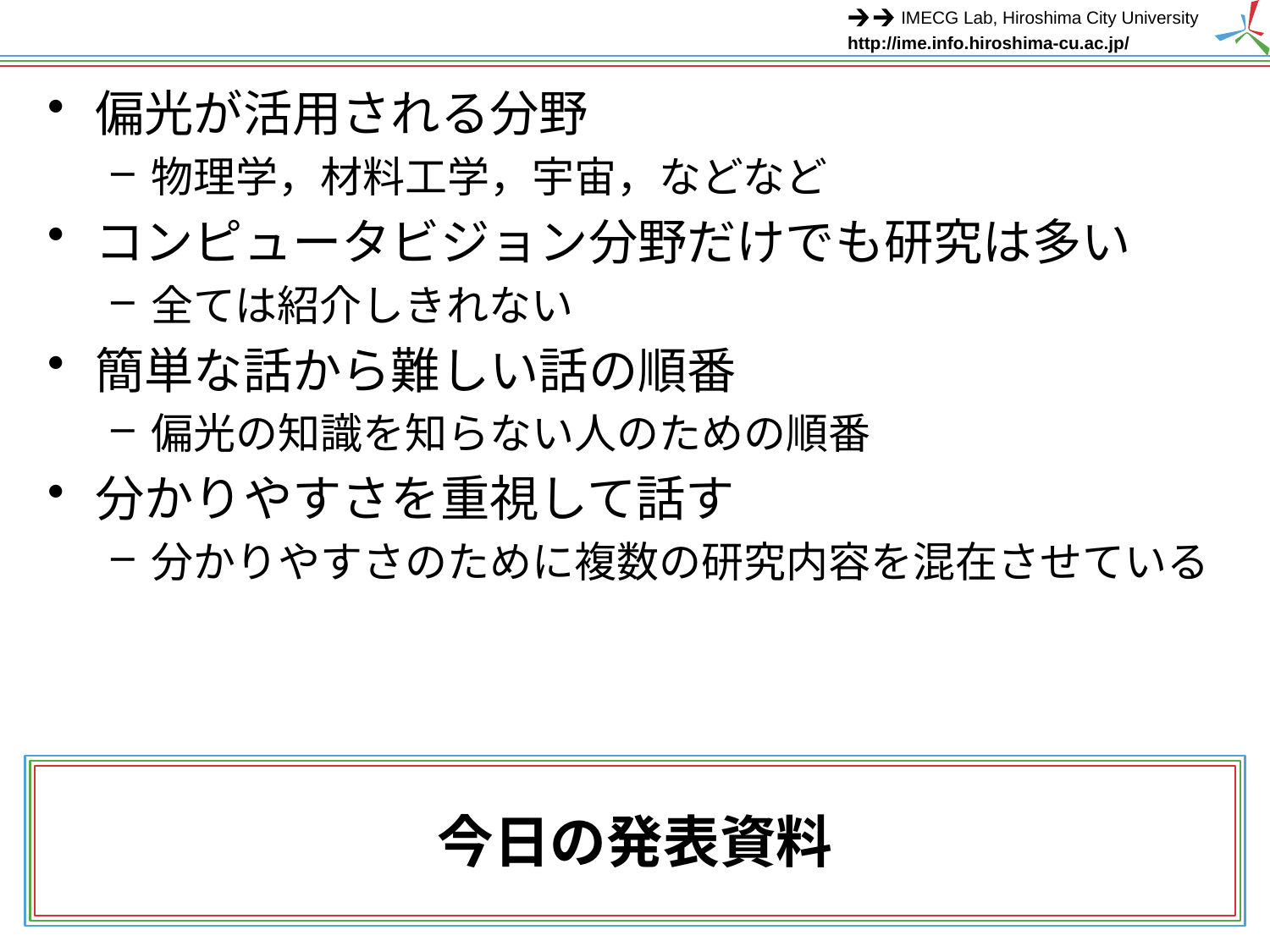

偏光が活用される分野
物理学，材料工学，宇宙，などなど
コンピュータビジョン分野だけでも研究は多い
全ては紹介しきれない
簡単な話から難しい話の順番
偏光の知識を知らない人のための順番
分かりやすさを重視して話す
分かりやすさのために複数の研究内容を混在させている
# 今日の発表資料